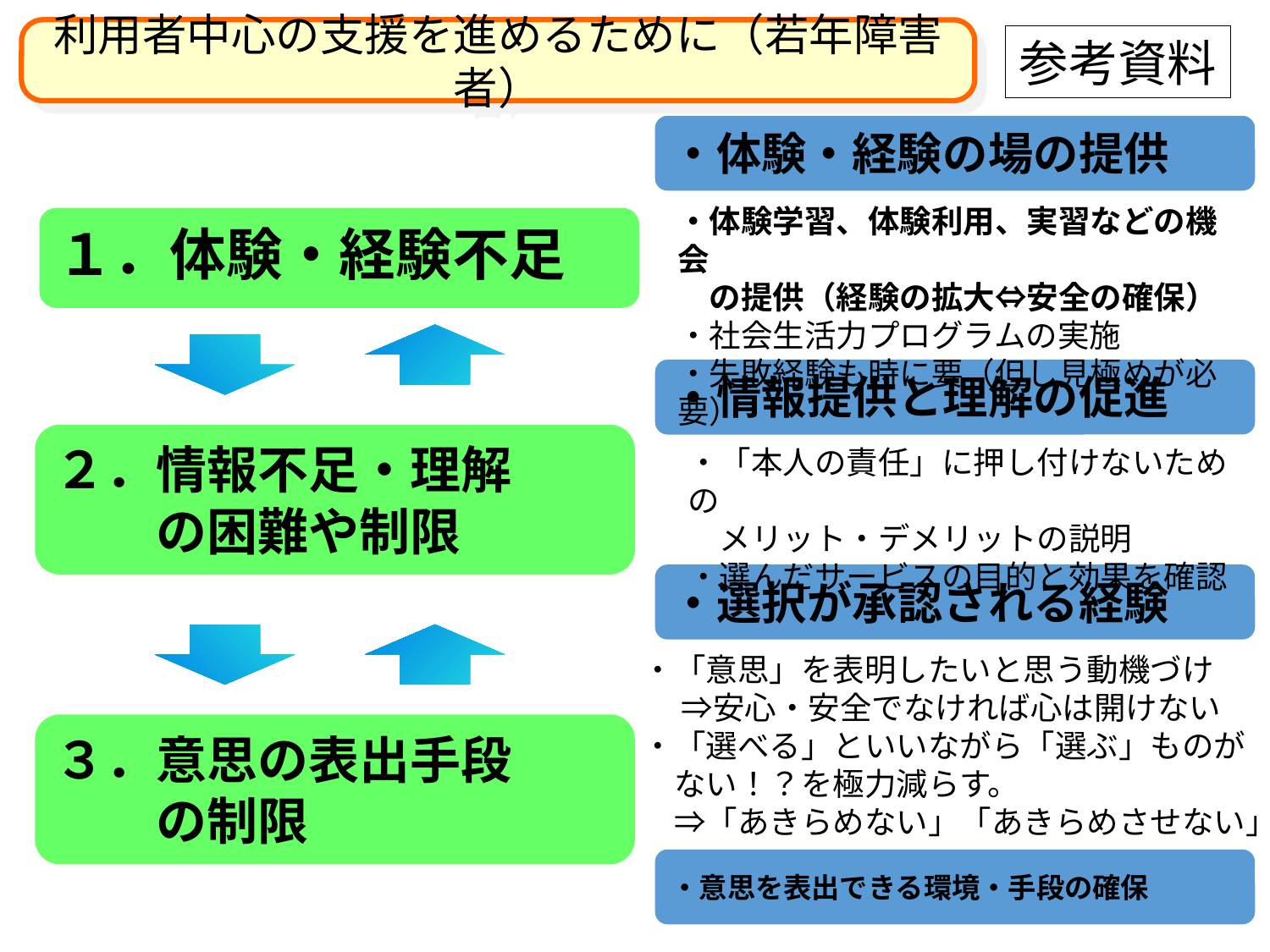

利用者中心の支援を進めるために（若年障害者）
参考資料
・体験・経験の場の提供
・体験学習、体験利用、実習などの機会
　の提供（経験の拡大⇔安全の確保）
・社会生活力プログラムの実施
・失敗経験も時に要（但し見極めが必要）
１．体験・経験不足

・情報提供と理解の促進
２．情報不足・理解
　　の困難や制限
・「本人の責任」に押し付けないための
　メリット・デメリットの説明
・選んだサービスの目的と効果を確認
・選択が承認される経験

・「意思」を表明したいと思う動機づけ
　 ⇒安心・安全でなければ心は開けない
・「選べる」といいながら「選ぶ」ものが
　ない！？を極力減らす。
　⇒「あきらめない」「あきらめさせない」

３．意思の表出手段
　　の制限

・意思を表出できる環境・手段の確保